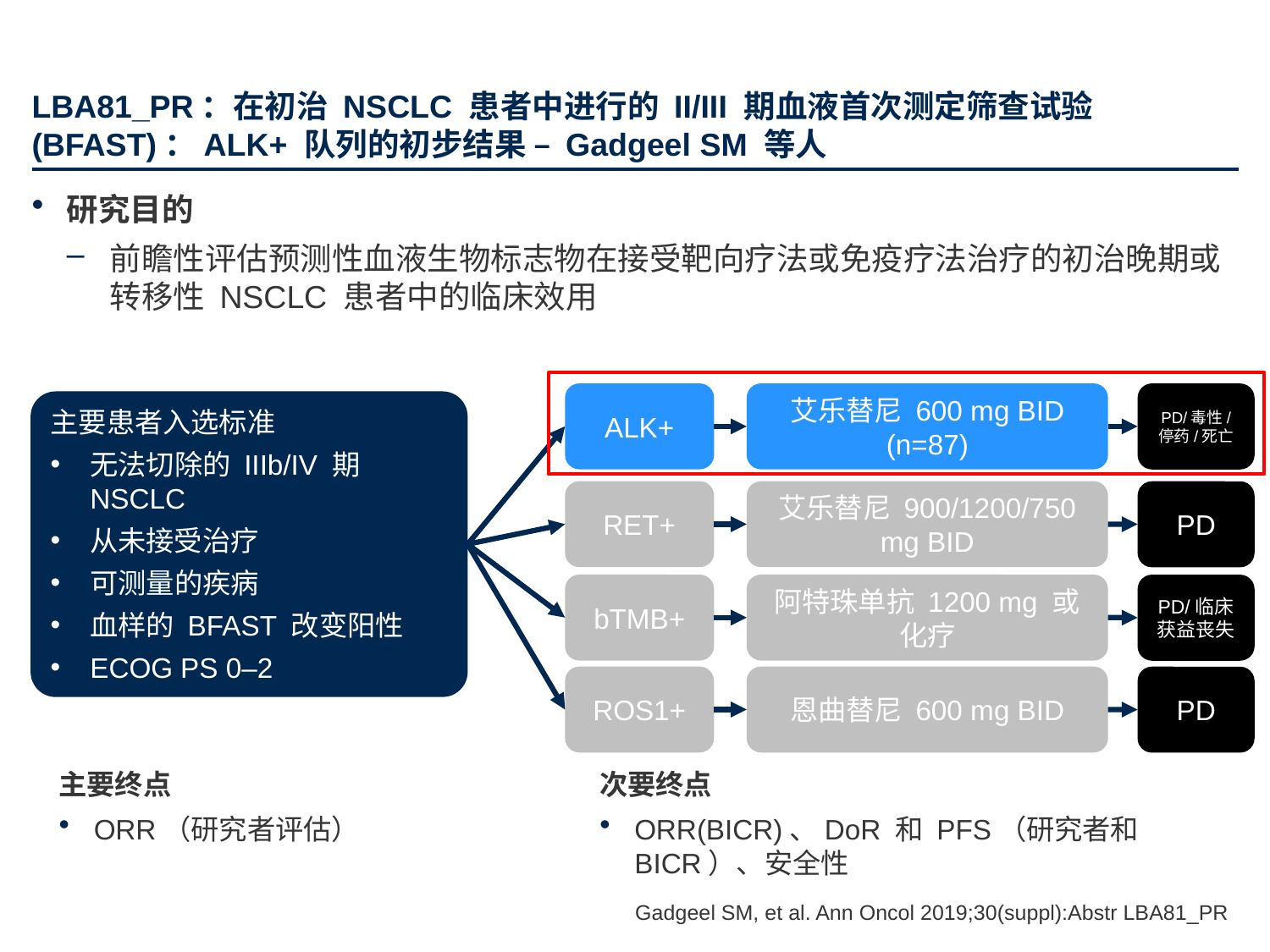

# LBA81_PR：在初治 NSCLC 患者中进行的 II/III 期血液首次测定筛查试验 (BFAST)：ALK+ 队列的初步结果 – Gadgeel SM 等人
研究目的
前瞻性评估预测性血液生物标志物在接受靶向疗法或免疫疗法治疗的初治晚期或转移性 NSCLC 患者中的临床效用

艾乐替尼 600 mg BID
(n=87)
ALK+
PD/毒性/
停药/死亡
主要患者入选标准
无法切除的 IIIb/IV 期 NSCLC
从未接受治疗
可测量的疾病
血样的 BFAST 改变阳性
ECOG PS 0–2
艾乐替尼 900/1200/750 mg BID
RET+
PD
阿特珠单抗 1200 mg 或
化疗
bTMB+
PD/临床获益丧失
恩曲替尼 600 mg BID
ROS1+
PD
主要终点
ORR（研究者评估）
次要终点
ORR(BICR)、DoR 和 PFS（研究者和 BICR）、安全性
Gadgeel SM, et al. Ann Oncol 2019;30(suppl):Abstr LBA81_PR